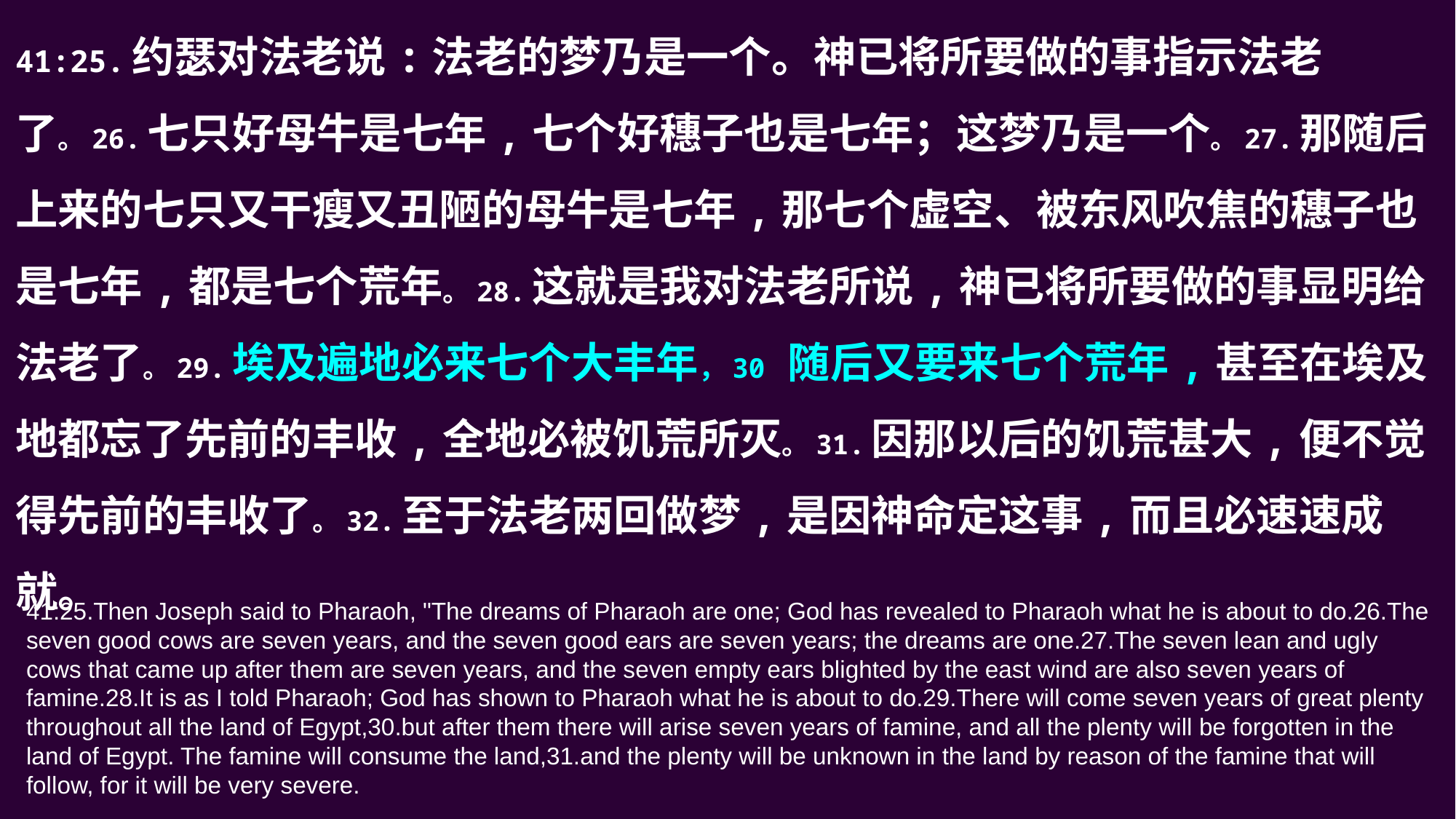

41:25.约瑟对法老说:法老的梦乃是一个。神已将所要做的事指示法老了。26.七只好母牛是七年,七个好穗子也是七年；这梦乃是一个。27.那随后上来的七只又干瘦又丑陋的母牛是七年,那七个虚空、被东风吹焦的穗子也是七年,都是七个荒年。28.这就是我对法老所说,神已将所要做的事显明给法老了。29.埃及遍地必来七个大丰年，30 随后又要来七个荒年,甚至在埃及地都忘了先前的丰收,全地必被饥荒所灭。31.因那以后的饥荒甚大,便不觉得先前的丰收了。32.至于法老两回做梦,是因神命定这事,而且必速速成就。
41:25.Then Joseph said to Pharaoh, "The dreams of Pharaoh are one; God has revealed to Pharaoh what he is about to do.26.The seven good cows are seven years, and the seven good ears are seven years; the dreams are one.27.The seven lean and ugly cows that came up after them are seven years, and the seven empty ears blighted by the east wind are also seven years of famine.28.It is as I told Pharaoh; God has shown to Pharaoh what he is about to do.29.There will come seven years of great plenty throughout all the land of Egypt,30.but after them there will arise seven years of famine, and all the plenty will be forgotten in the land of Egypt. The famine will consume the land,31.and the plenty will be unknown in the land by reason of the famine that will follow, for it will be very severe.